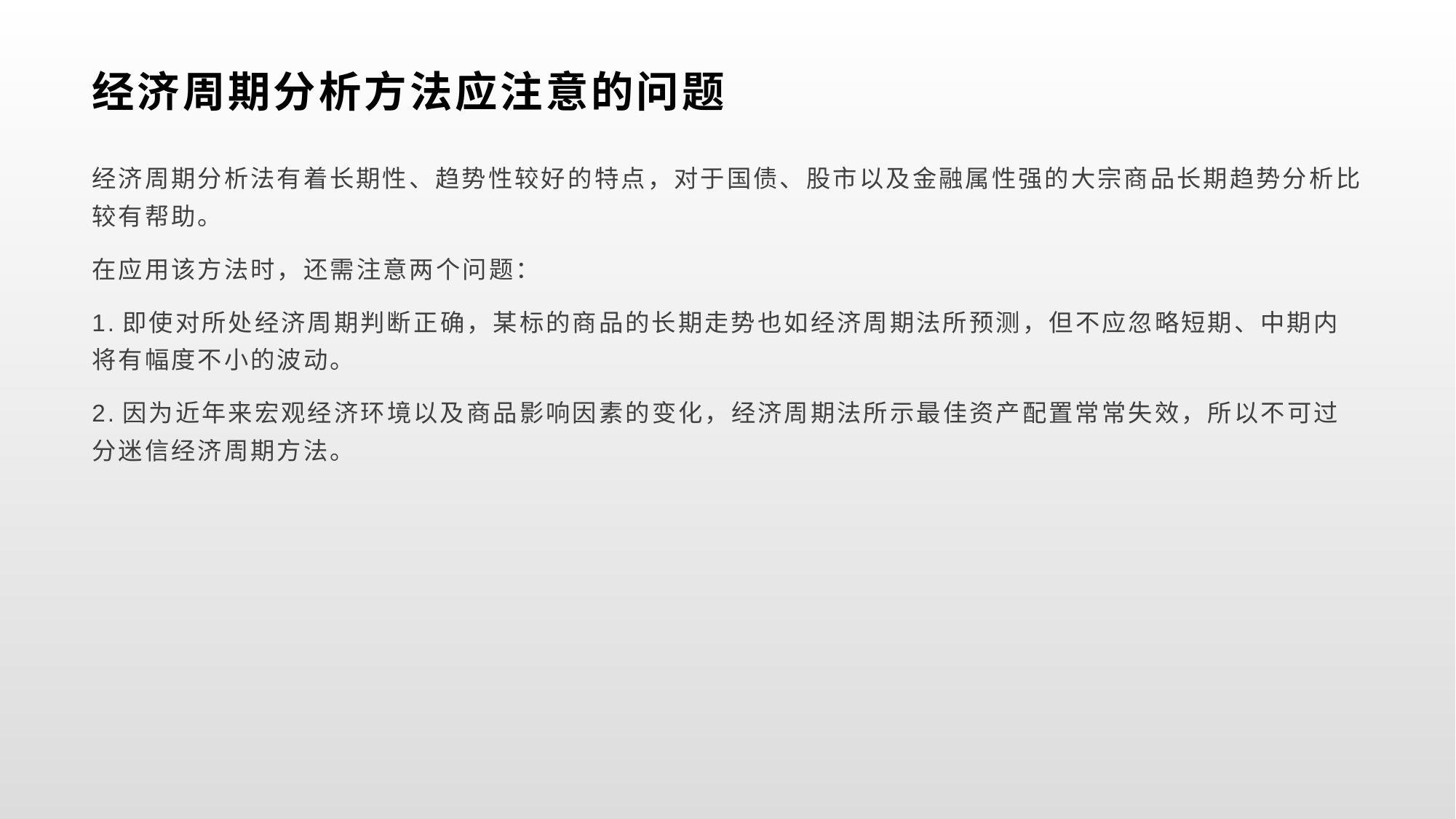

# 经济周期分析方法应注意的问题
经济周期分析法有着长期性、趋势性较好的特点，对于国债、股市以及金融属性强的大宗商品长期趋势分析比较有帮助。
在应用该方法时，还需注意两个问题：
1.即使对所处经济周期判断正确，某标的商品的长期走势也如经济周期法所预测，但不应忽略短期、中期内将有幅度不小的波动。
2.因为近年来宏观经济环境以及商品影响因素的变化，经济周期法所示最佳资产配置常常失效，所以不可过分迷信经济周期方法。